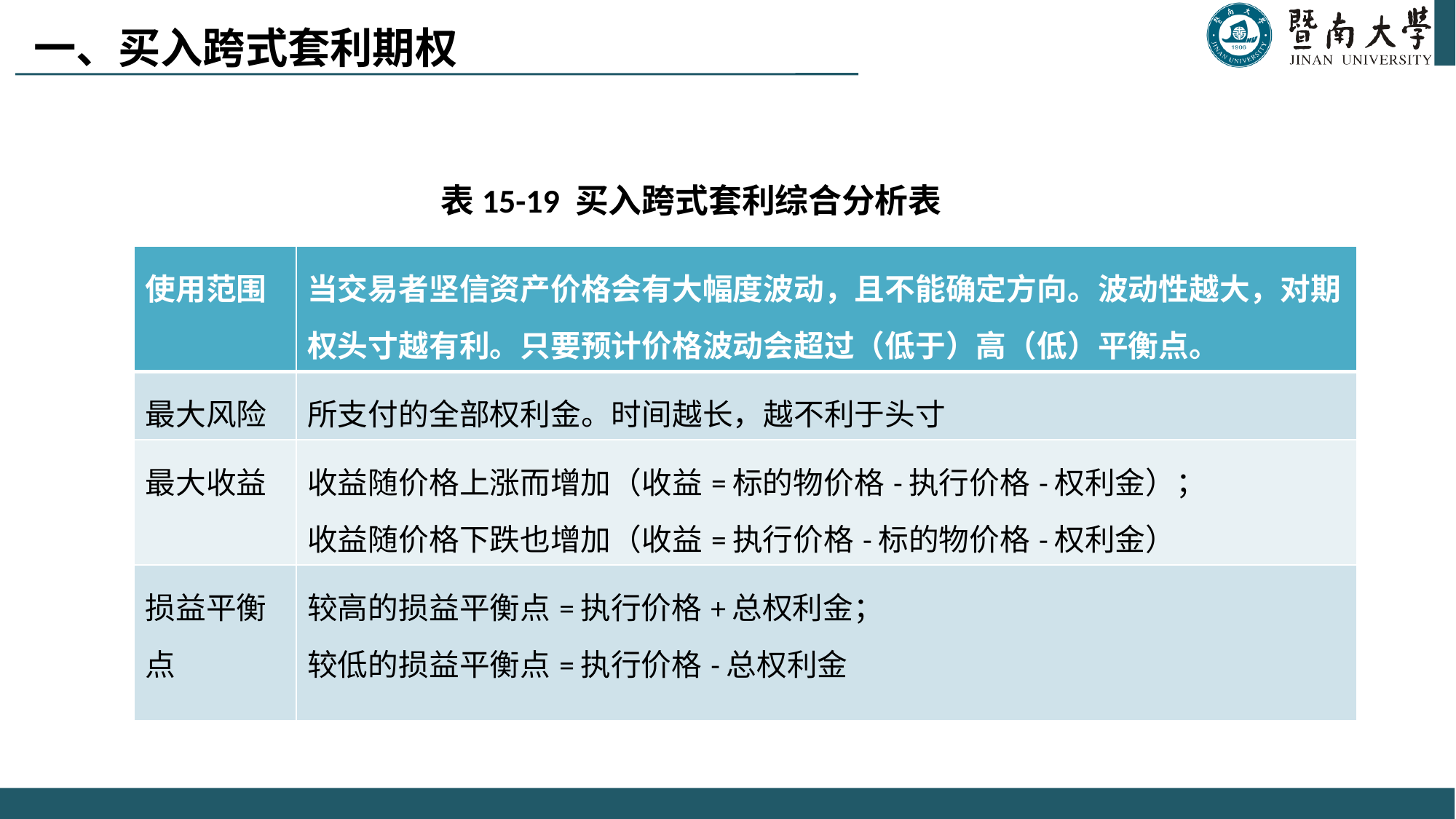

# 一、买入跨式套利期权

  表15-19 买入跨式套利综合分析表
| 使用范围 | 当交易者坚信资产价格会有大幅度波动，且不能确定方向。波动性越大，对期权头寸越有利。只要预计价格波动会超过（低于）高（低）平衡点。 |
| --- | --- |
| 最大风险 | 所支付的全部权利金。时间越长，越不利于头寸 |
| 最大收益 | 收益随价格上涨而增加（收益=标的物价格-执行价格-权利金）； 收益随价格下跌也增加（收益=执行价格-标的物价格-权利金） |
| 损益平衡点 | 较高的损益平衡点=执行价格+总权利金； 较低的损益平衡点=执行价格-总权利金 |